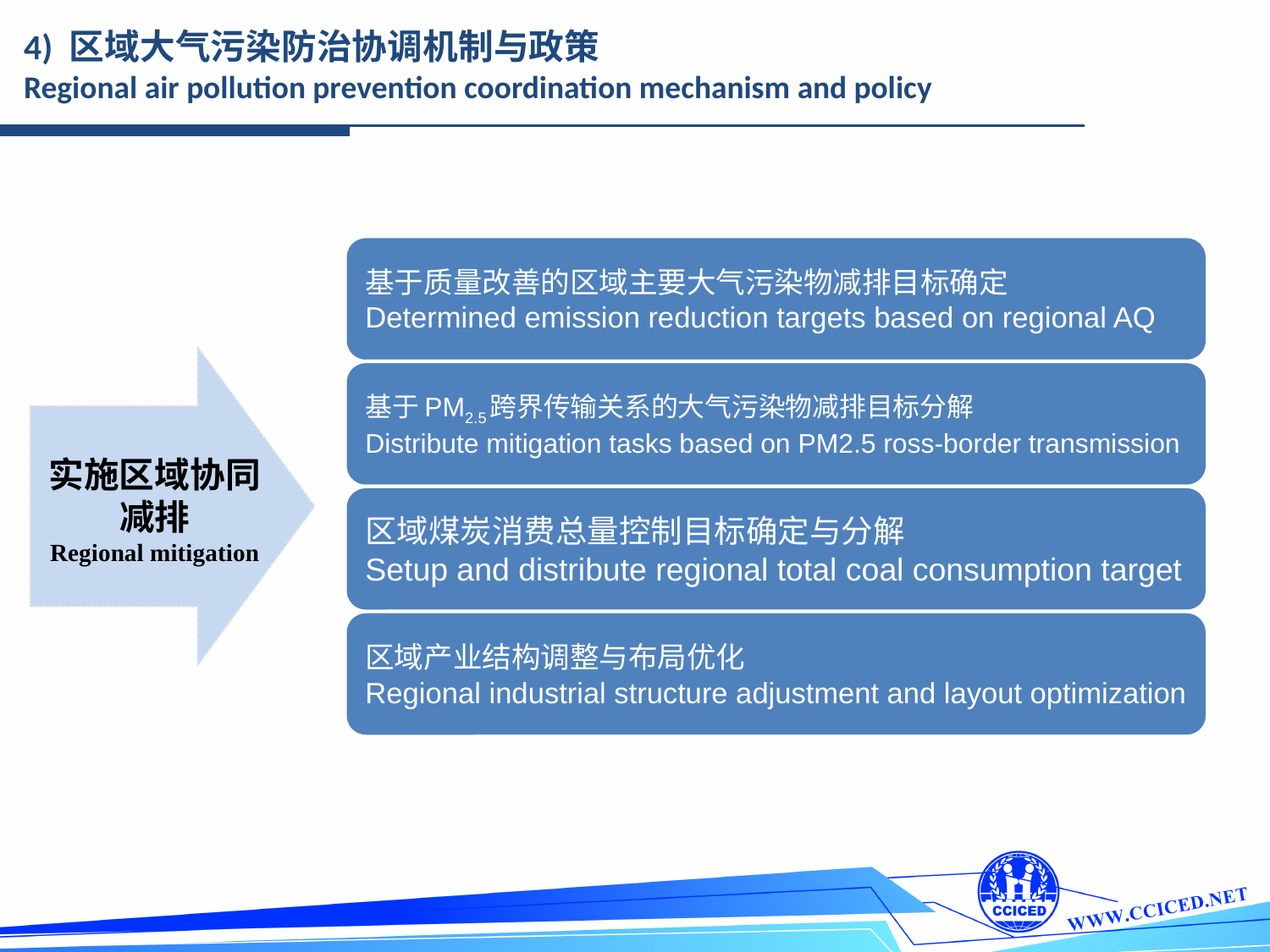

4) 区域大气污染防治协调机制与政策
Regional air pollution prevention coordination mechanism and policy
区域产业结构调整与布局优化
Regional industrial structure adjustment and layout optimization
基于质量改善的区域主要大气污染物减排目标确定
Determined emission reduction targets based on regional AQ
基于PM2.5跨界传输关系的大气污染物减排目标分解
Distribute mitigation tasks based on PM2.5 ross-border transmission
区域煤炭消费总量控制目标确定与分解
Setup and distribute regional total coal consumption target

实施区域协同
减排
Regional mitigation